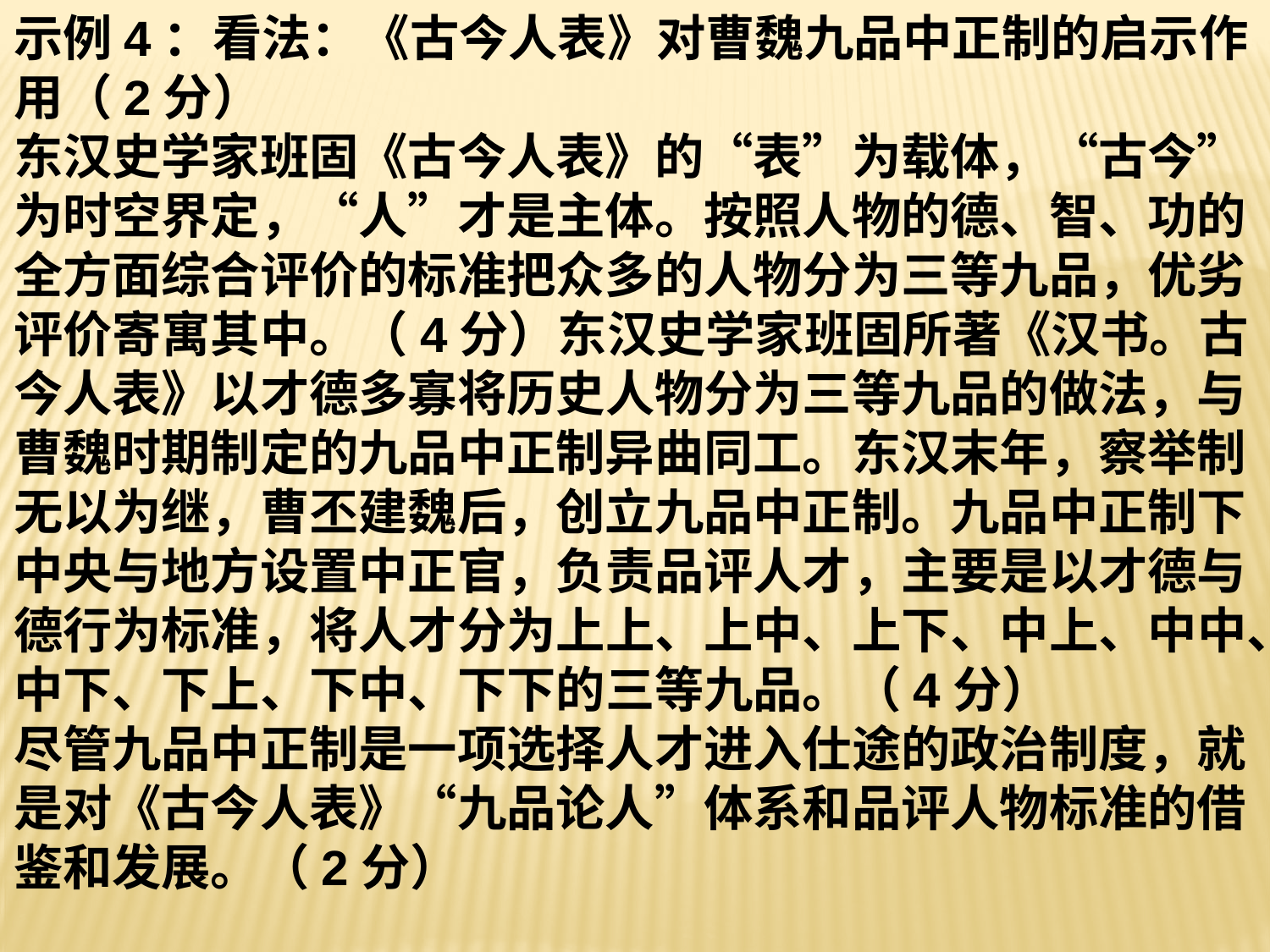

示例4：看法：《古今人表》对曹魏九品中正制的启示作用（2分）
东汉史学家班固《古今人表》的“表”为载体，“古今”为时空界定，“人”才是主体。按照人物的德、智、功的全方面综合评价的标准把众多的人物分为三等九品，优劣评价寄寓其中。（4分）东汉史学家班固所著《汉书。古今人表》以才德多寡将历史人物分为三等九品的做法，与曹魏时期制定的九品中正制异曲同工。东汉末年，察举制无以为继，曹丕建魏后，创立九品中正制。九品中正制下中央与地方设置中正官，负责品评人才，主要是以才德与德行为标准，将人才分为上上、上中、上下、中上、中中、中下、下上、下中、下下的三等九品。（4分）
尽管九品中正制是一项选择人才进入仕途的政治制度，就是对《古今人表》“九品论人”体系和品评人物标准的借鉴和发展。（2分）